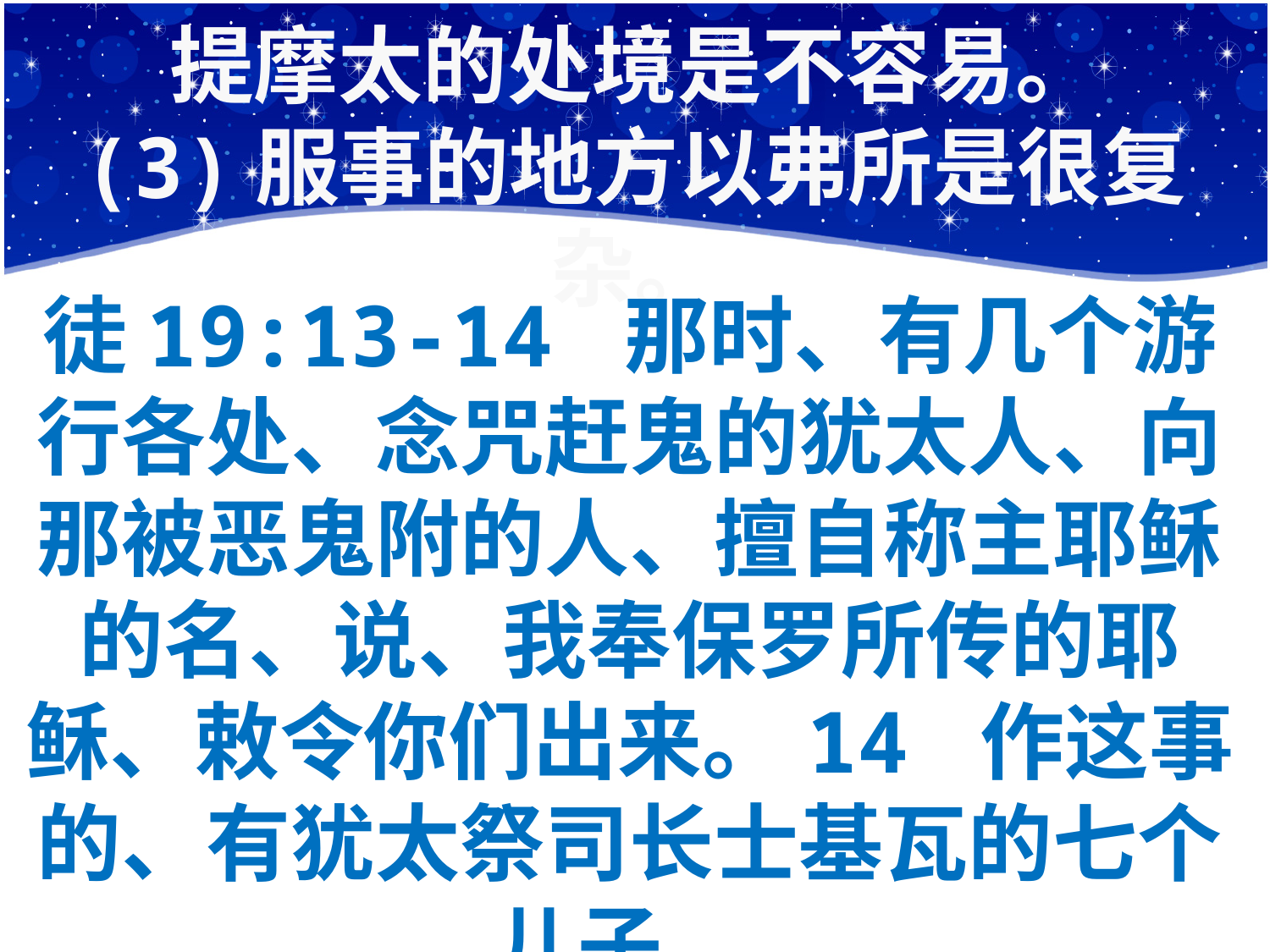

提摩太的处境是不容易。
(3)服事的地方以弗所是很复杂。
徒19:13-14 那时、有几个游行各处、念咒赶鬼的犹太人、向那被恶鬼附的人、擅自称主耶稣的名、说、我奉保罗所传的耶稣、敕令你们出来。14 作这事的、有犹太祭司长士基瓦的七个儿子。